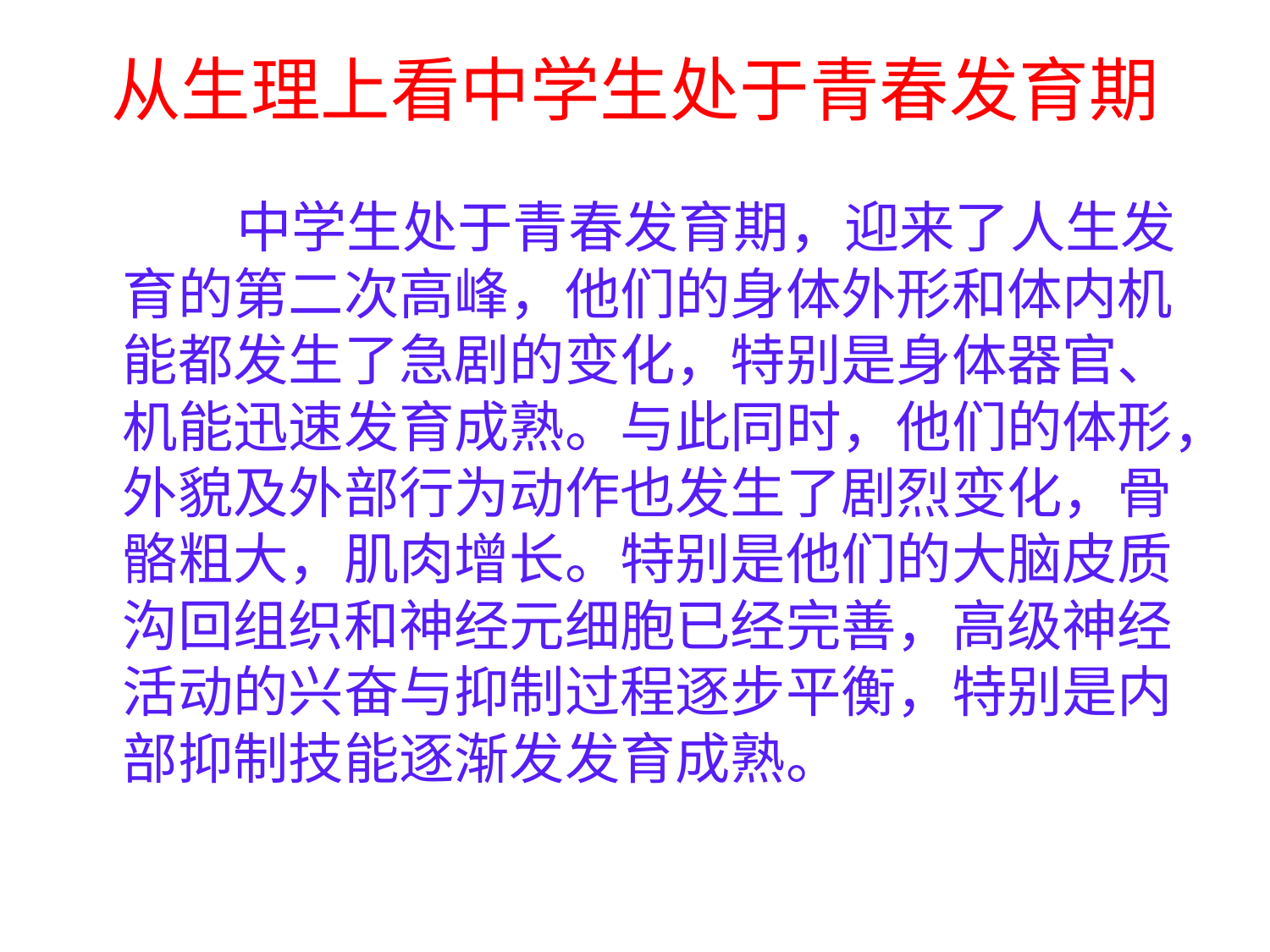

# 从生理上看中学生处于青春发育期
            中学生处于青春发育期，迎来了人生发育的第二次高峰，他们的身体外形和体内机能都发生了急剧的变化，特别是身体器官、机能迅速发育成熟。与此同时，他们的体形，外貌及外部行为动作也发生了剧烈变化，骨骼粗大，肌肉增长。特别是他们的大脑皮质沟回组织和神经元细胞已经完善，高级神经活动的兴奋与抑制过程逐步平衡，特别是内部抑制技能逐渐发发育成熟。